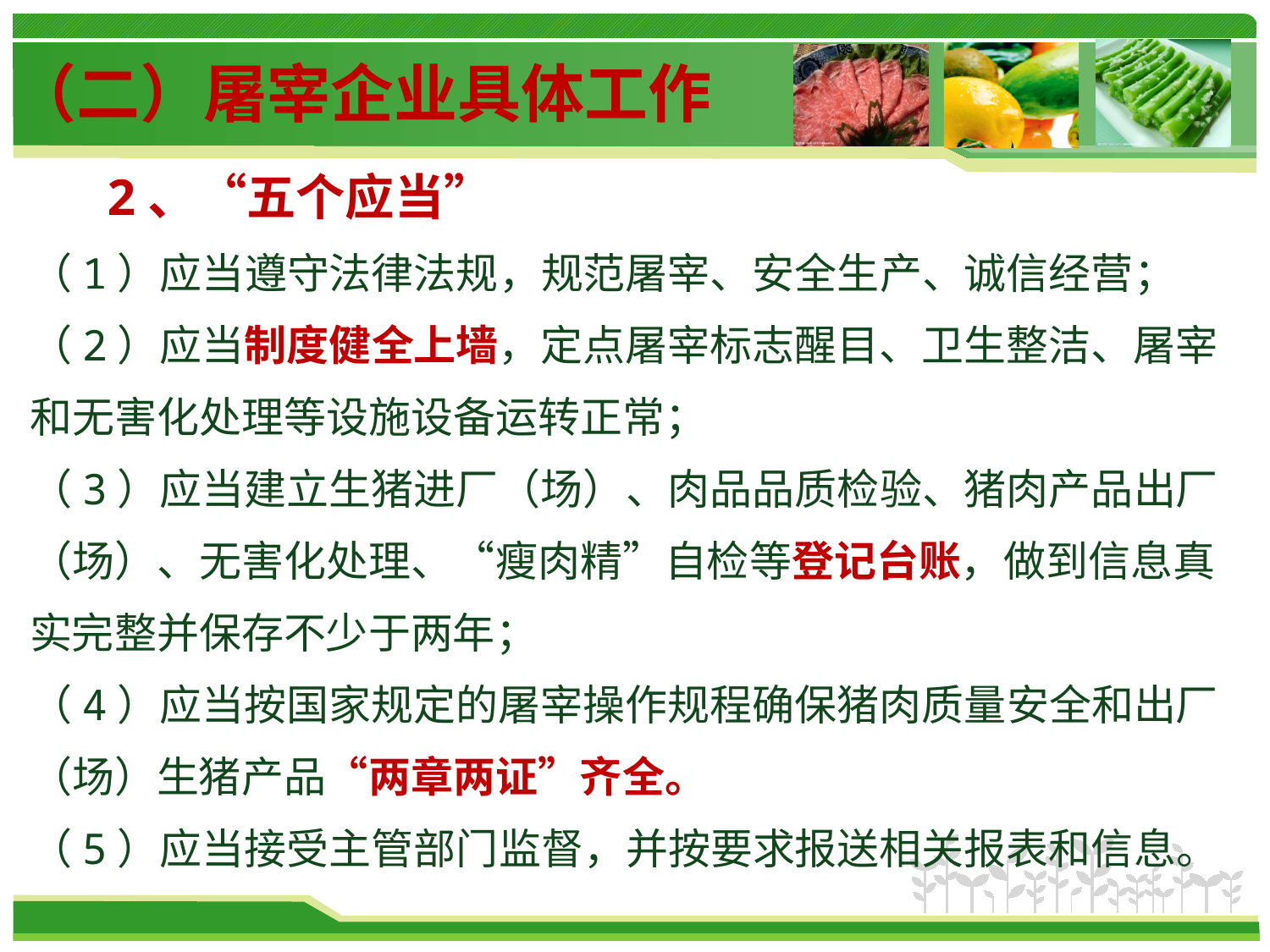

（二）屠宰企业具体工作
     2、“五个应当”
（1）应当遵守法律法规，规范屠宰、安全生产、诚信经营；
（2）应当制度健全上墙，定点屠宰标志醒目、卫生整洁、屠宰和无害化处理等设施设备运转正常；
（3）应当建立生猪进厂（场）、肉品品质检验、猪肉产品出厂（场）、无害化处理、“瘦肉精”自检等登记台账，做到信息真实完整并保存不少于两年；
（4）应当按国家规定的屠宰操作规程确保猪肉质量安全和出厂（场）生猪产品“两章两证”齐全。
（5）应当接受主管部门监督，并按要求报送相关报表和信息。